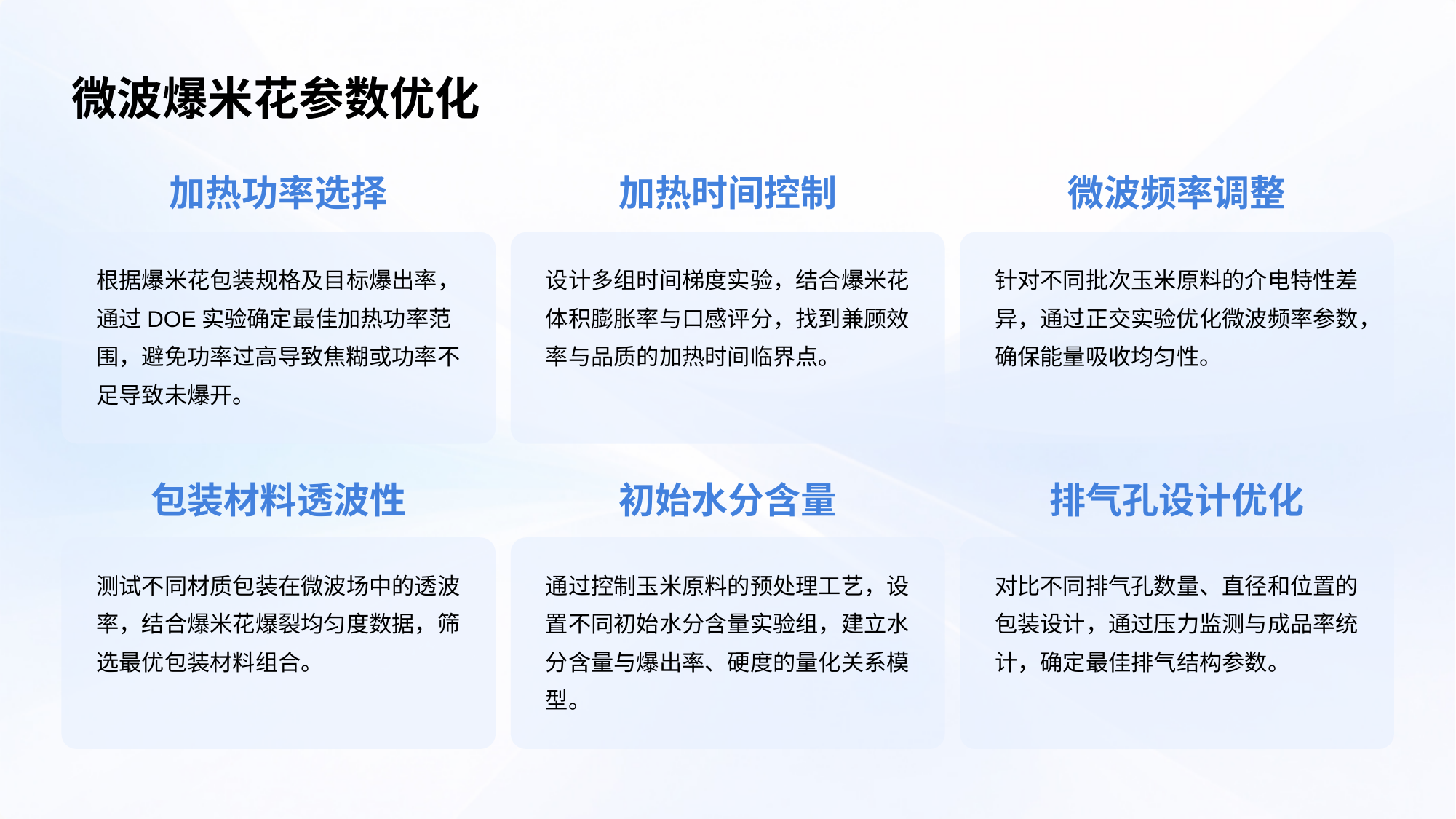

微波爆米花参数优化
加热功率选择
加热时间控制
微波频率调整

根据爆米花包装规格及目标爆出率，通过DOE实验确定最佳加热功率范围，避免功率过高导致焦糊或功率不足导致未爆开。
设计多组时间梯度实验，结合爆米花体积膨胀率与口感评分，找到兼顾效率与品质的加热时间临界点。
针对不同批次玉米原料的介电特性差异，通过正交实验优化微波频率参数，确保能量吸收均匀性。
包装材料透波性
初始水分含量
排气孔设计优化

测试不同材质包装在微波场中的透波率，结合爆米花爆裂均匀度数据，筛选最优包装材料组合。
通过控制玉米原料的预处理工艺，设置不同初始水分含量实验组，建立水分含量与爆出率、硬度的量化关系模型。
对比不同排气孔数量、直径和位置的包装设计，通过压力监测与成品率统计，确定最佳排气结构参数。